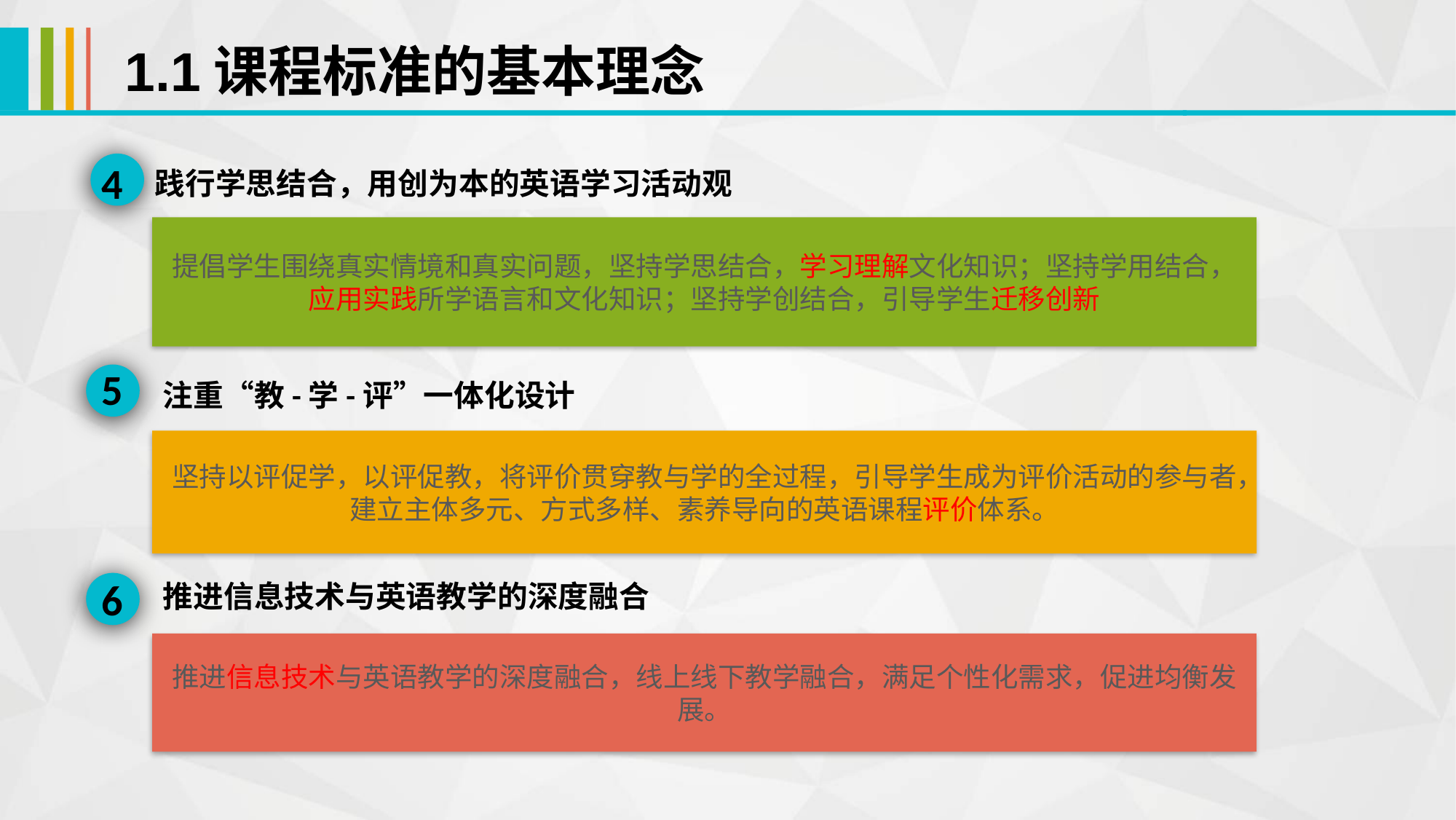

1.1课程标准的基本理念

4

践行学思结合，用创为本的英语学习活动观
提倡学生围绕真实情境和真实问题，坚持学思结合，学习理解文化知识；坚持学用结合，应用实践所学语言和文化知识；坚持学创结合，引导学生迁移创新
5

注重“教-学-评”一体化设计
坚持以评促学，以评促教，将评价贯穿教与学的全过程，引导学生成为评价活动的参与者，建立主体多元、方式多样、素养导向的英语课程评价体系。
6
推进信息技术与英语教学的深度融合

推进信息技术与英语教学的深度融合，线上线下教学融合，满足个性化需求，促进均衡发展。